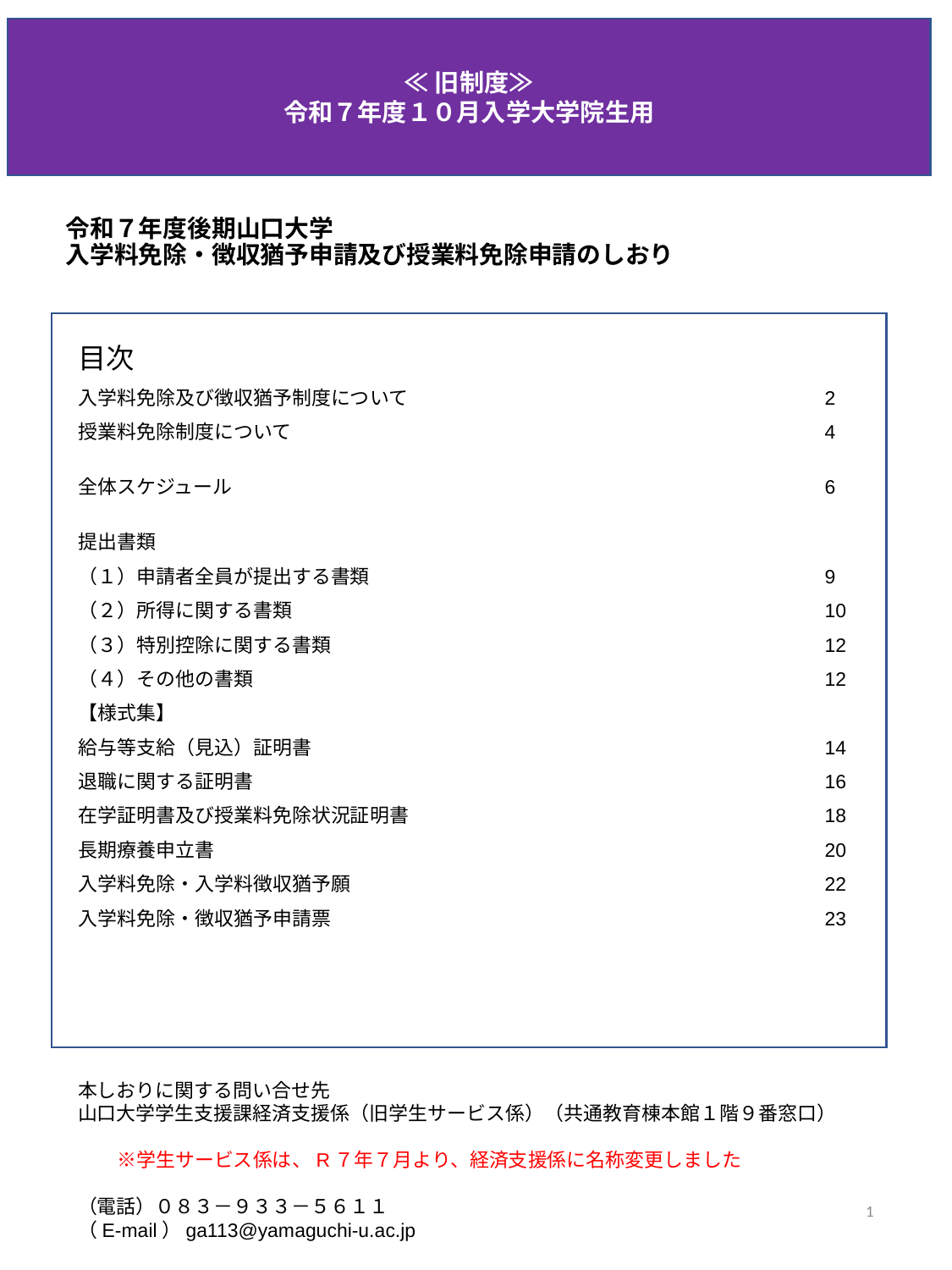

≪旧制度≫
令和７年度１０月入学大学院生用
# 令和７年度後期山口大学 入学料免除・徴収猶予申請及び授業料免除申請のしおり

目次
入学料免除及び徴収猶予制度について	2
授業料免除制度について	4
全体スケジュール	6
提出書類
（１）申請者全員が提出する書類	9
（２）所得に関する書類	10
（３）特別控除に関する書類	12
（４）その他の書類	12
【様式集】
給与等支給（見込）証明書	14
退職に関する証明書	16
在学証明書及び授業料免除状況証明書	18
長期療養申立書	20
入学料免除・入学料徴収猶予願	22
入学料免除・徴収猶予申請票	23
本しおりに関する問い合せ先
山口大学学生支援課経済支援係（旧学生サービス係）（共通教育棟本館１階９番窓口）

　　※学生サービス係は、R７年７月より、経済支援係に名称変更しました

（電話）０８３－９３３－５６１１
（E-mail）ga113@yamaguchi-u.ac.jp
1